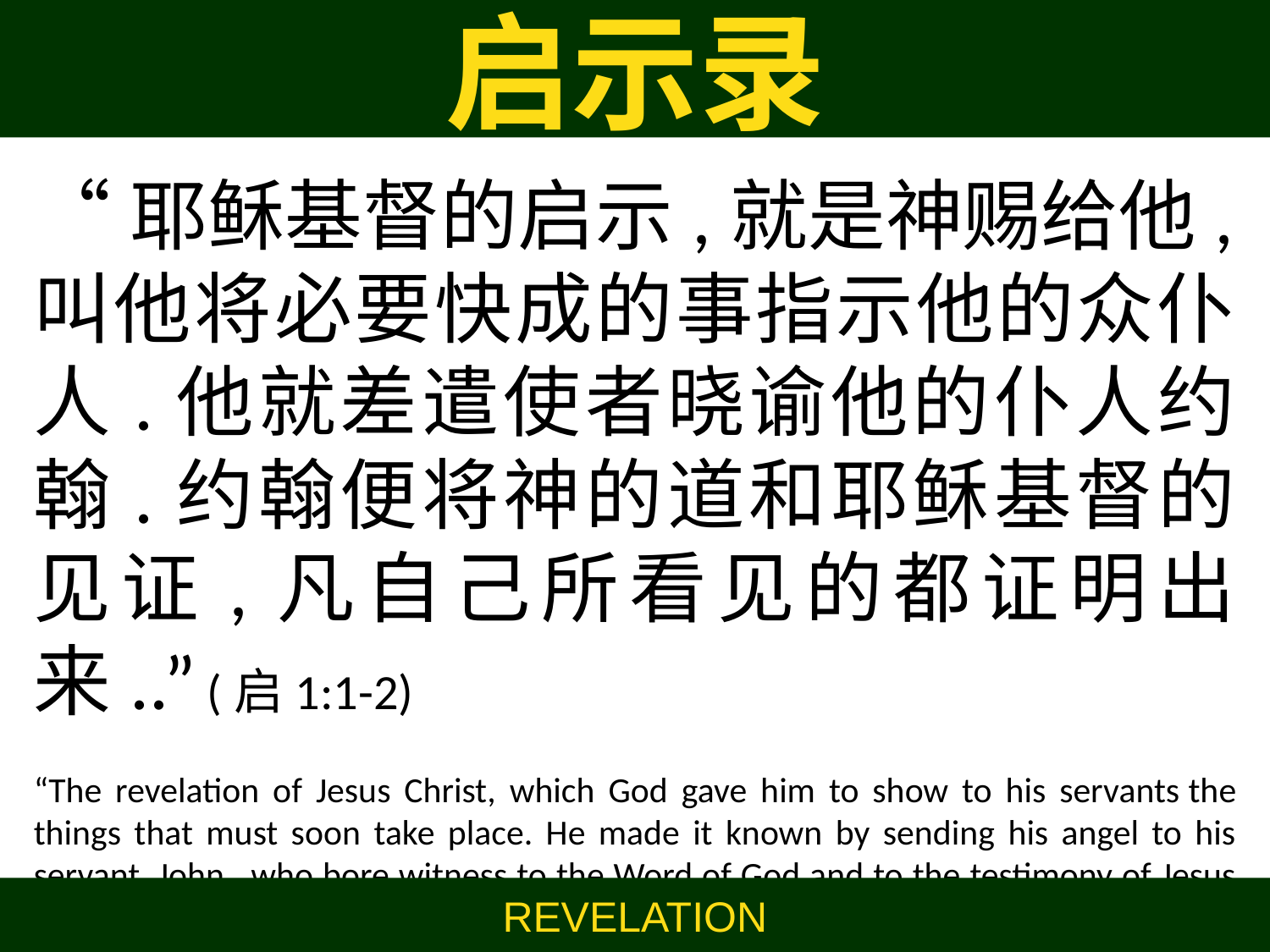

# 启示录
“耶稣基督的启示,就是神赐给他,叫他将必要快成的事指示他的众仆人.他就差遣使者晓谕他的仆人约翰.约翰便将神的道和耶稣基督的见证,凡自己所看见的都证明出来..” (启1:1-2)

“The revelation of Jesus Christ, which God gave him to show to his servants the things that must soon take place. He made it known by sending his angel to his servant  John,  who bore witness to the Word of God and to the testimony of Jesus Christ, even to all that he saw. “
REVELATION